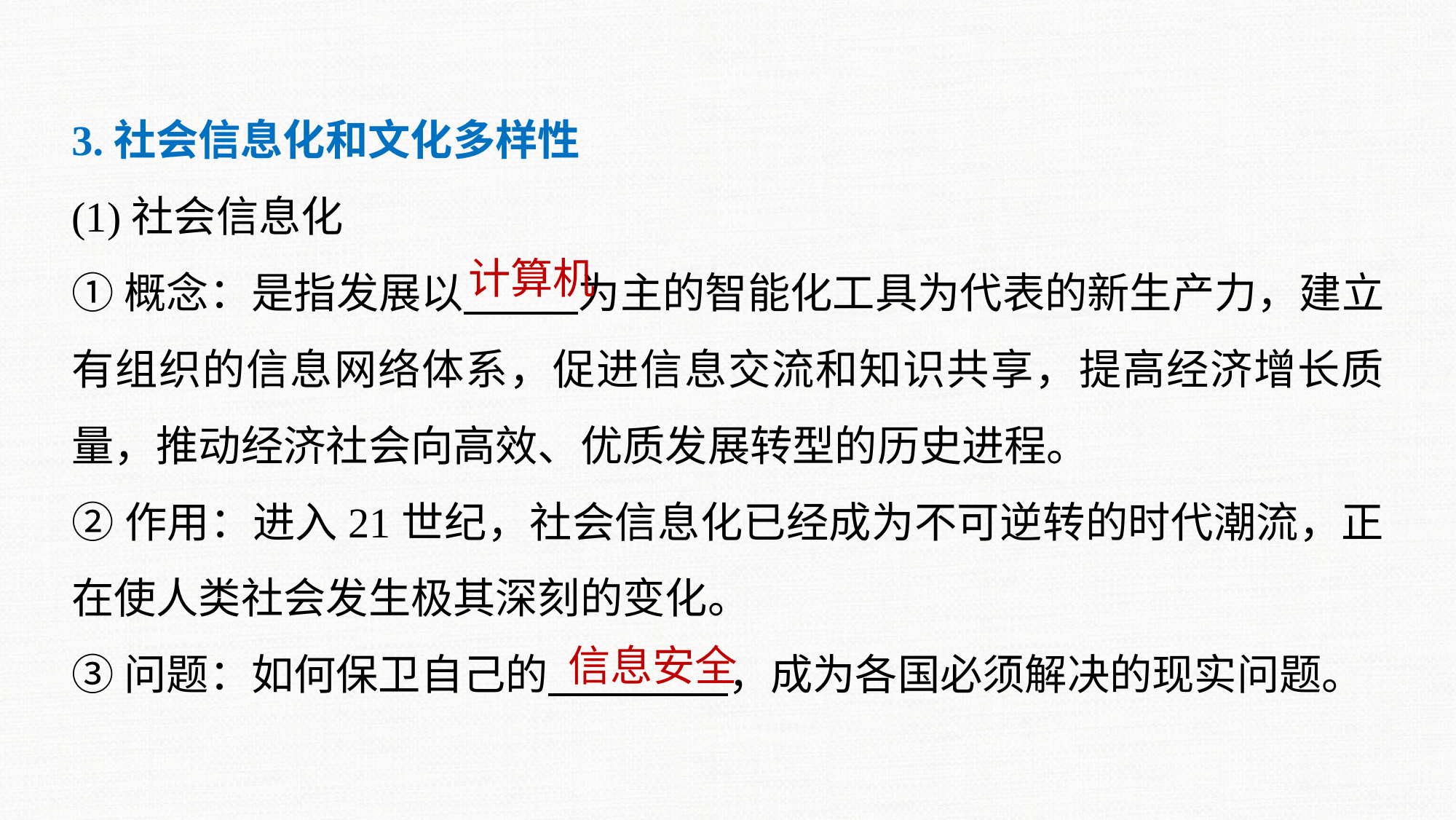

3.社会信息化和文化多样性
(1)社会信息化
①概念：是指发展以            为主的智能化工具为代表的新生产力，建立有组织的信息网络体系，促进信息交流和知识共享，提高经济增长质量，推动经济社会向高效、优质发展转型的历史进程。
②作用：进入21世纪，社会信息化已经成为不可逆转的时代潮流，正在使人类社会发生极其深刻的变化。
③问题：如何保卫自己的                   ，成为各国必须解决的现实问题。
计算机
信息安全